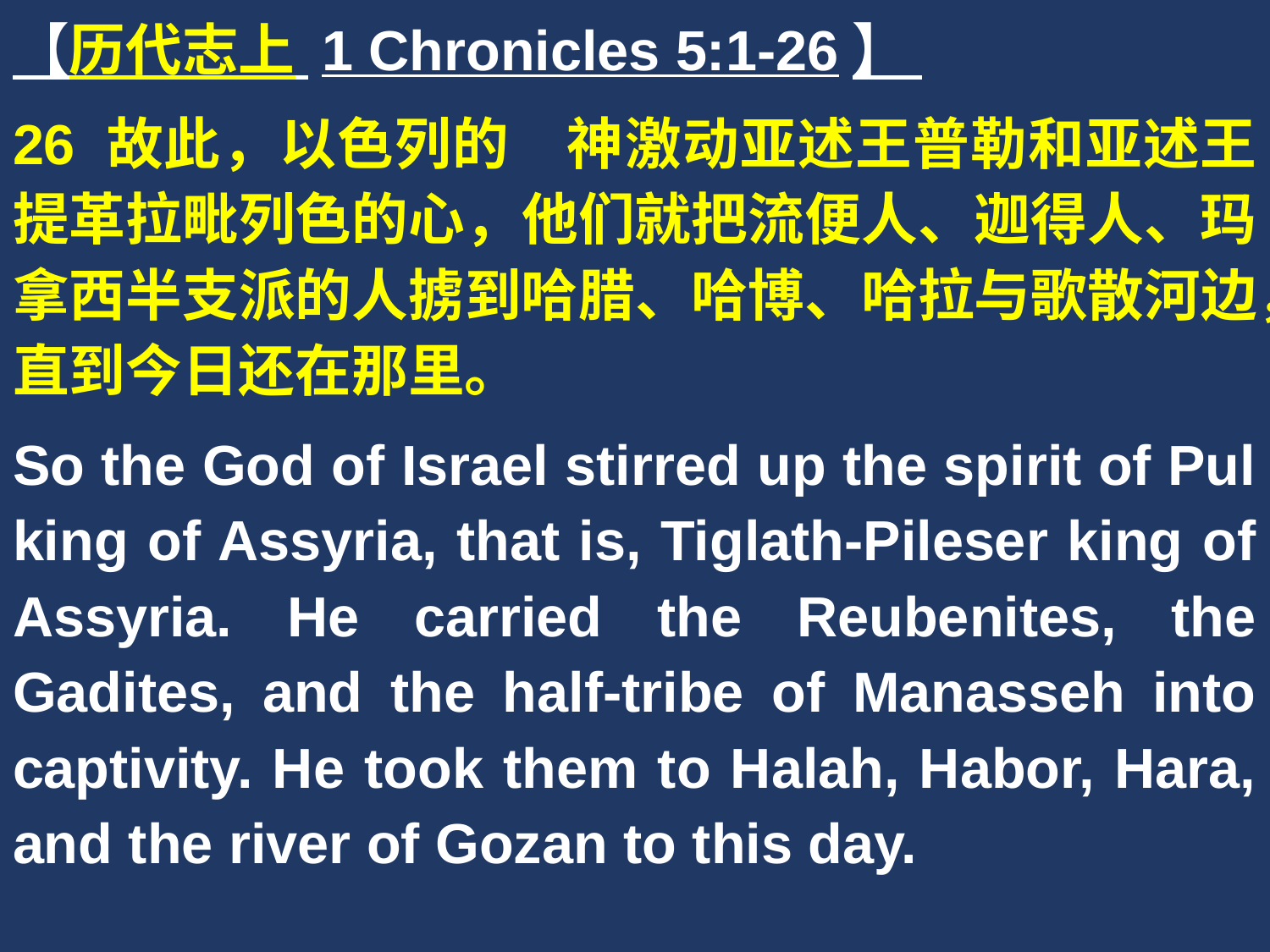

【历代志上 1 Chronicles 5:1-26】
26 故此，以色列的　神激动亚述王普勒和亚述王提革拉毗列色的心，他们就把流便人、迦得人、玛拿西半支派的人掳到哈腊、哈博、哈拉与歌散河边，直到今日还在那里。
So the God of Israel stirred up the spirit of Pul king of Assyria, that is, Tiglath-Pileser king of Assyria. He carried the Reubenites, the Gadites, and the half-tribe of Manasseh into captivity. He took them to Halah, Habor, Hara, and the river of Gozan to this day.